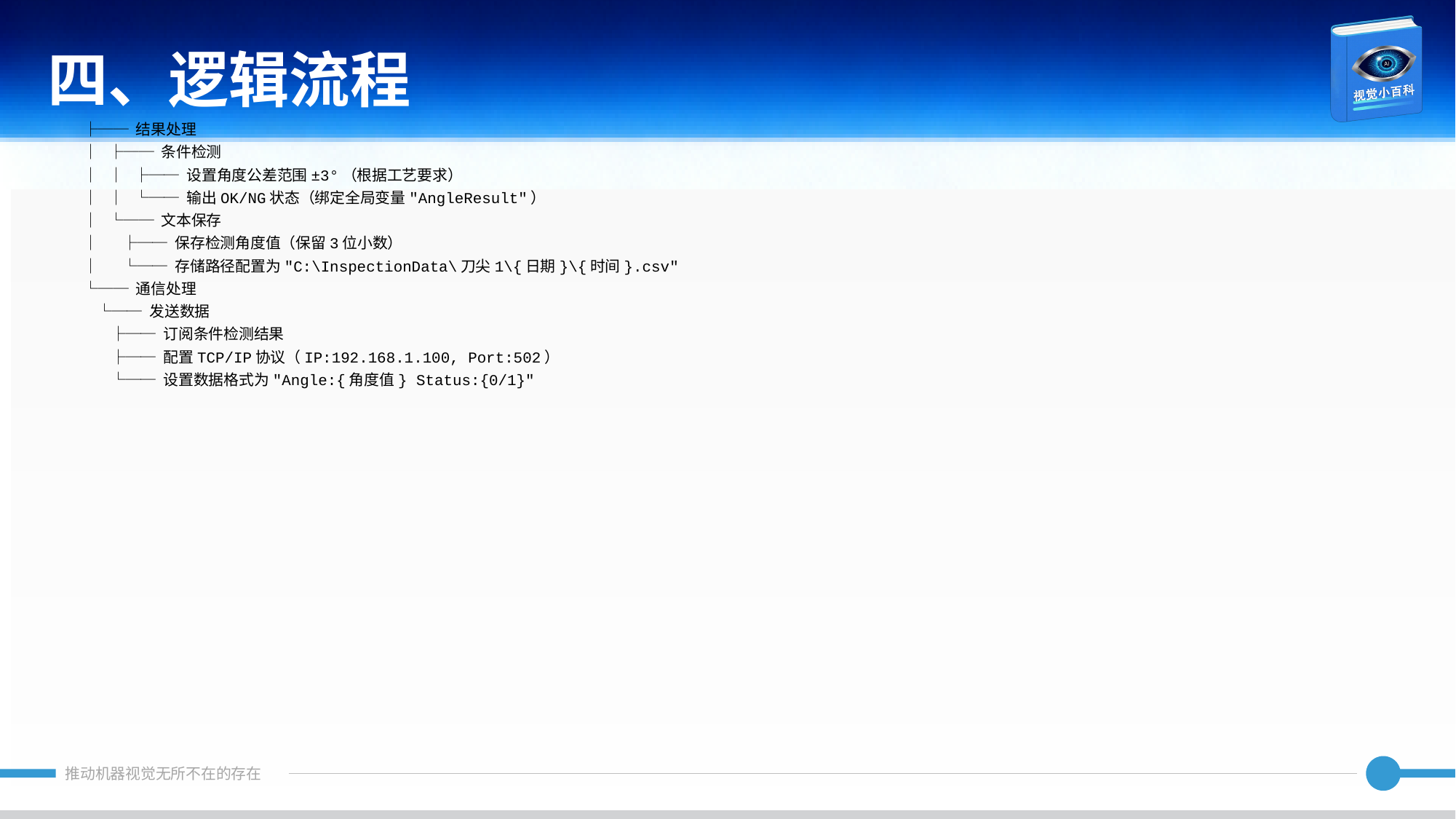

四、逻辑流程

├── 结果处理
│   ├── 条件检测
│   │   ├── 设置角度公差范围±3°（根据工艺要求）
│   │   └── 输出OK/NG状态（绑定全局变量"AngleResult"）
│   └── 文本保存
│       ├── 保存检测角度值（保留3位小数）
│       └── 存储路径配置为"C:\InspectionData\刀尖1\{日期}\{时间}.csv"
└── 通信处理
    └── 发送数据
        ├── 订阅条件检测结果
        ├── 配置TCP/IP协议（IP:192.168.1.100, Port:502）
        └── 设置数据格式为"Angle:{角度值} Status:{0/1}"
9